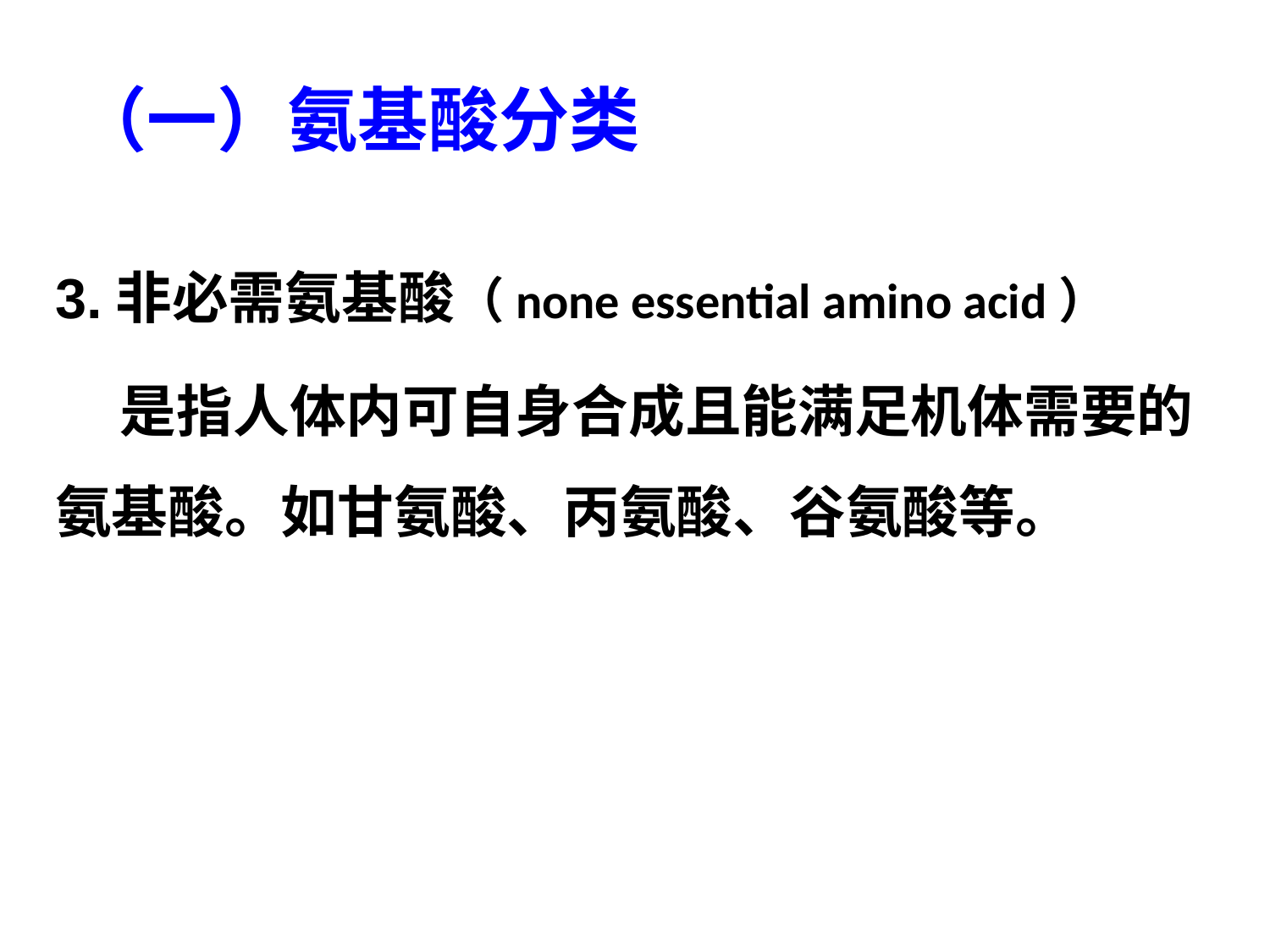

# （一）氨基酸分类
3.非必需氨基酸（none essential amino acid）
    是指人体内可自身合成且能满足机体需要的氨基酸。如甘氨酸、丙氨酸、谷氨酸等。